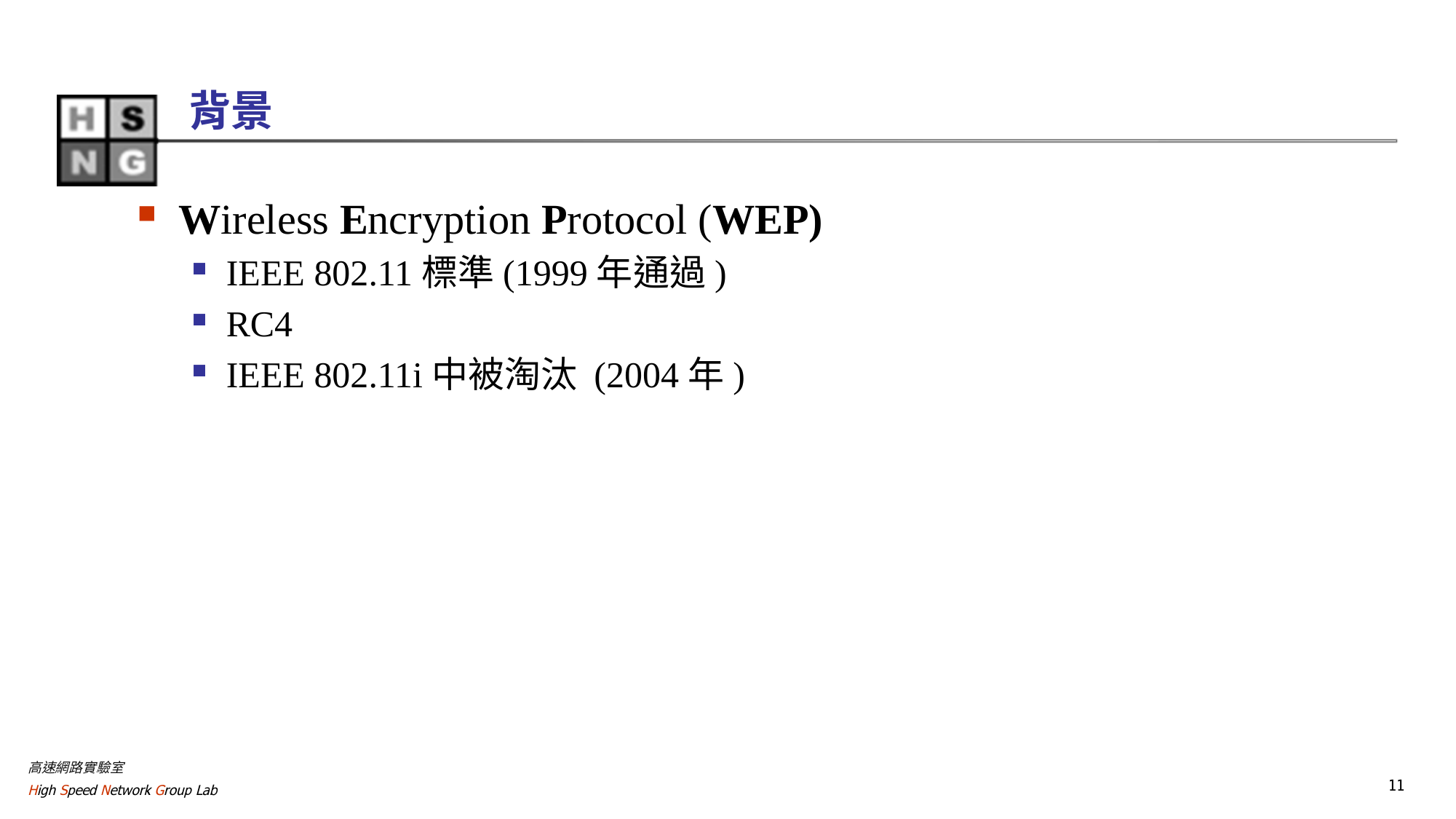

# 背景
Wireless Encryption Protocol (WEP)
IEEE 802.11標準(1999年通過)
RC4
IEEE 802.11i中被淘汰 (2004年)